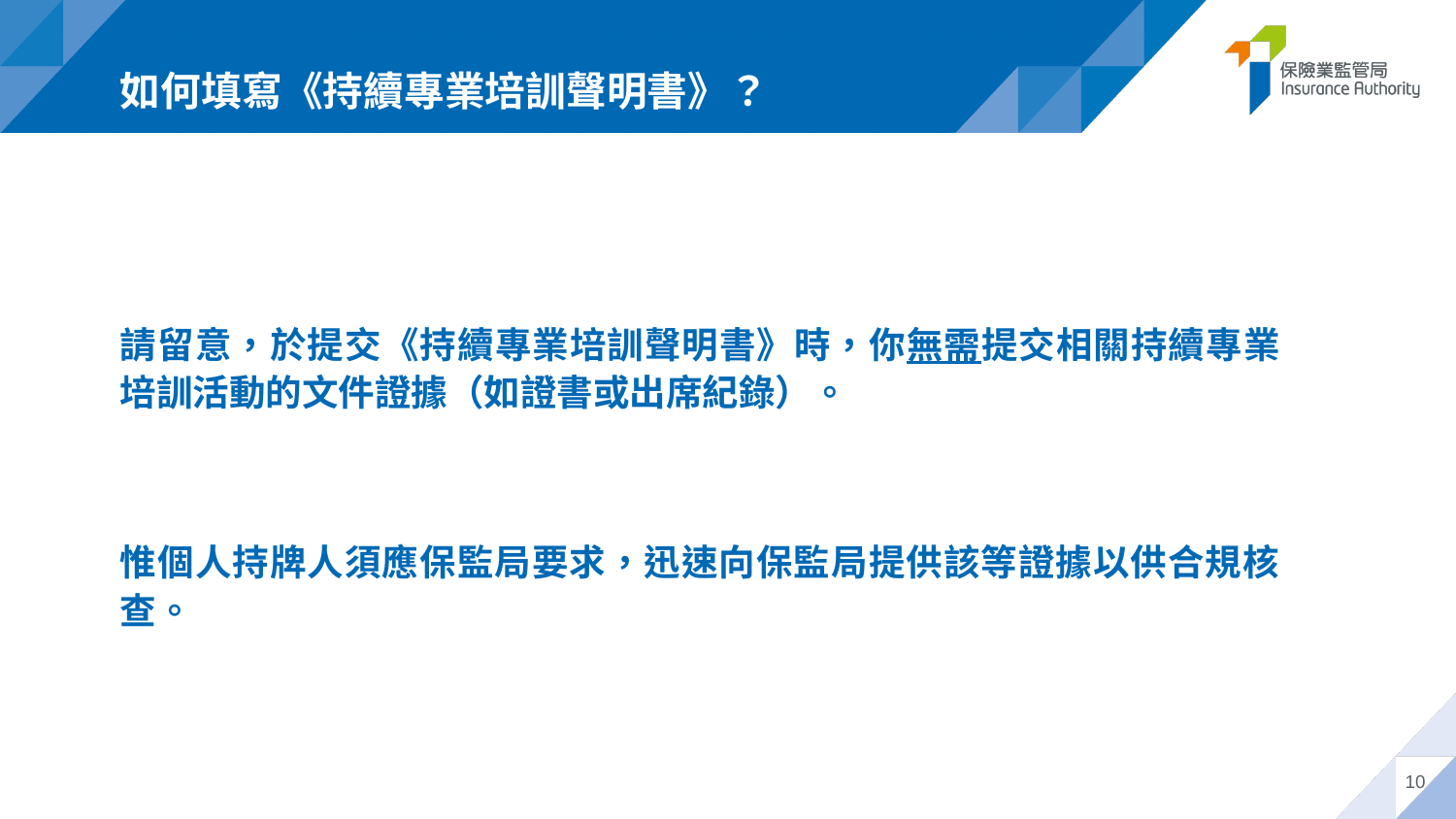

# 如何填寫《持續專業培訓聲明書》？
請留意，於提交《持續專業培訓聲明書》時，你無需提交相關持續專業培訓活動的文件證據（如證書或出席紀錄）。
惟個人持牌人須應保監局要求，迅速向保監局提供該等證據以供合規核查。
10